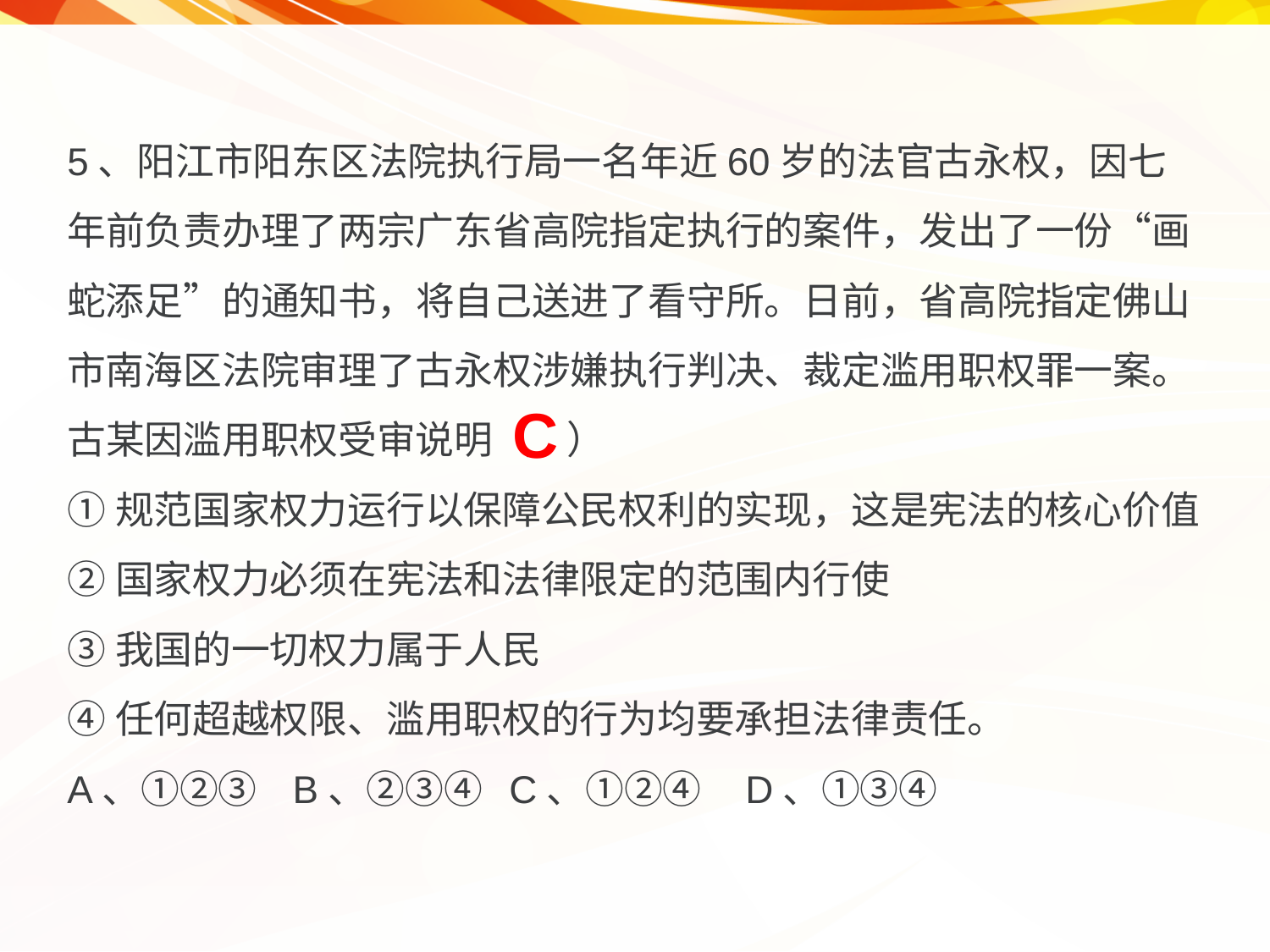

5、阳江市阳东区法院执行局一名年近60岁的法官古永权，因七年前负责办理了两宗广东省高院指定执行的案件，发出了一份“画蛇添足”的通知书，将自己送进了看守所。日前，省高院指定佛山市南海区法院审理了古永权涉嫌执行判决、裁定滥用职权罪一案。古某因滥用职权受审说明（    ）
①规范国家权力运行以保障公民权利的实现，这是宪法的核心价值
②国家权力必须在宪法和法律限定的范围内行使
③我国的一切权力属于人民
④任何超越权限、滥用职权的行为均要承担法律责任。
A、①②③   B、②③④  C、①②④    D、①③④
C